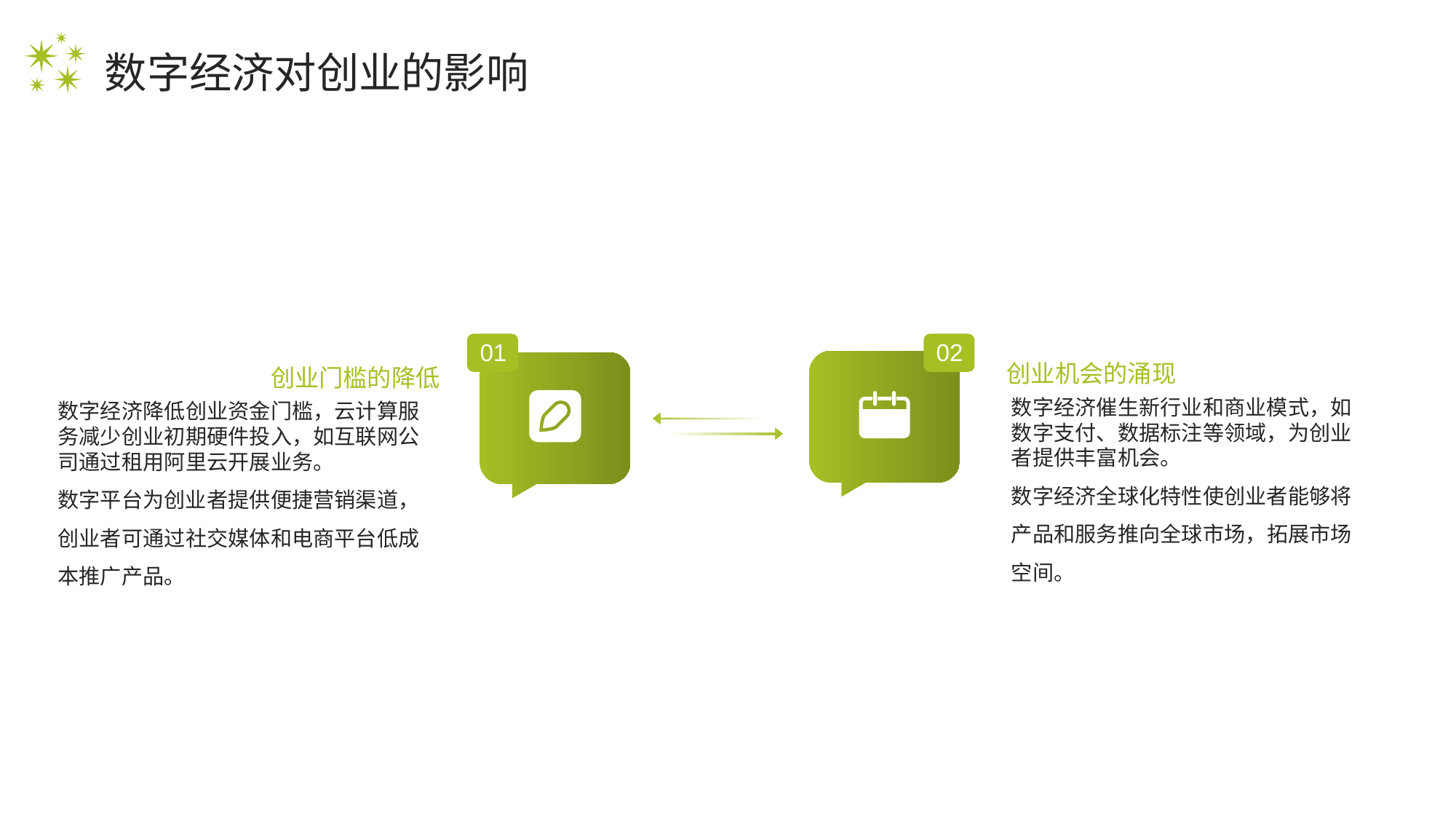

数字经济对创业的影响

01
02

创业机会的涌现
创业门槛的降低

数字经济催生新行业和商业模式，如数字支付、数据标注等领域，为创业者提供丰富机会。
数字经济全球化特性使创业者能够将产品和服务推向全球市场，拓展市场空间。

数字经济降低创业资金门槛，云计算服务减少创业初期硬件投入，如互联网公司通过租用阿里云开展业务。
数字平台为创业者提供便捷营销渠道，创业者可通过社交媒体和电商平台低成本推广产品。